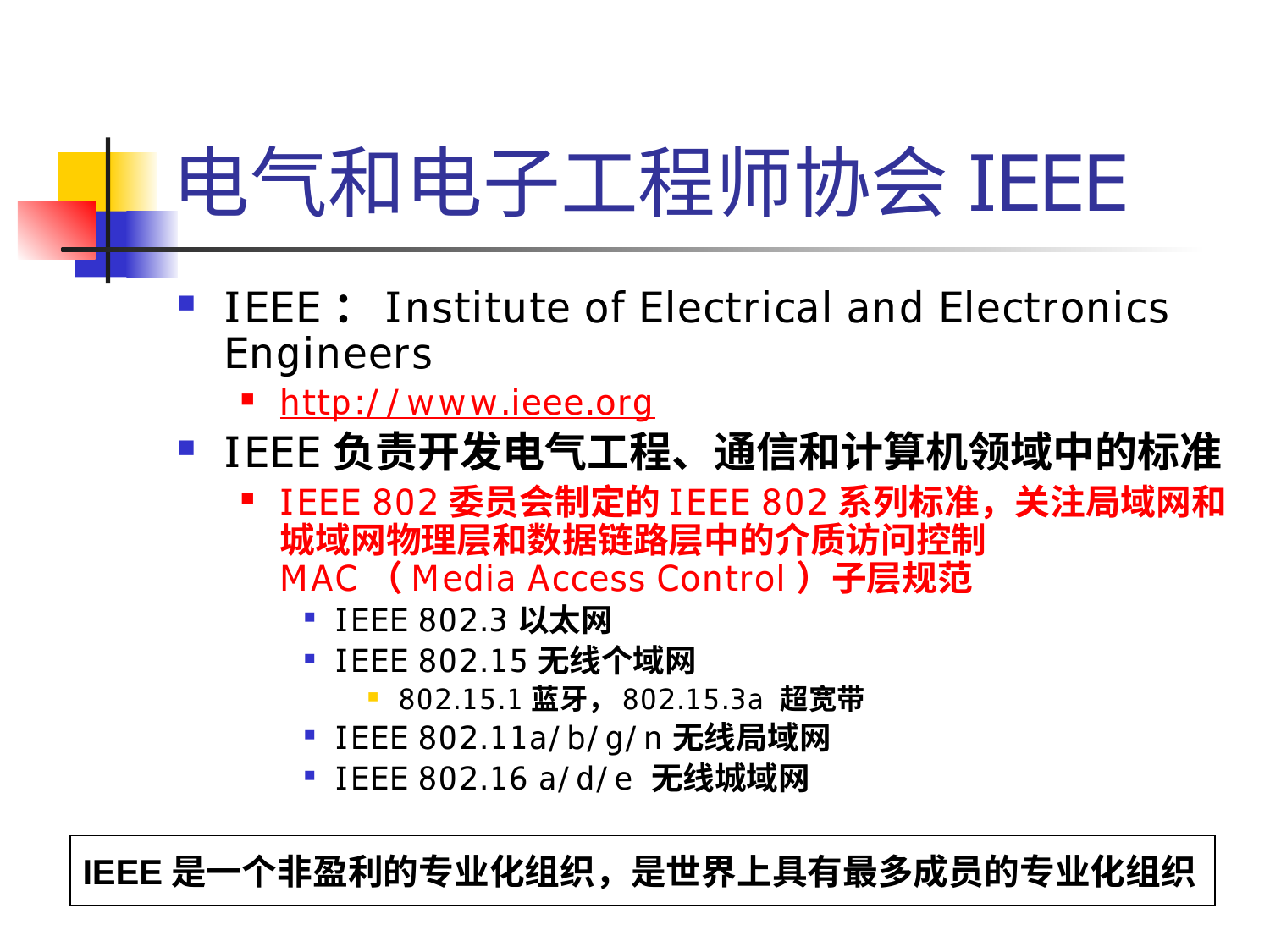

# 电气和电子工程师协会IEEE
IEEE：Institute of Electrical and Electronics Engineers
http://www.ieee.org
IEEE负责开发电气工程、通信和计算机领域中的标准
IEEE 802委员会制定的IEEE 802系列标准，关注局域网和城域网物理层和数据链路层中的介质访问控制MAC（Media Access Control）子层规范
IEEE 802.3以太网
IEEE 802.15无线个域网
802.15.1蓝牙，802.15.3a 超宽带
IEEE 802.11a/b/g/n无线局域网
IEEE 802.16 a/d/e 无线城域网
IEEE是一个非盈利的专业化组织，是世界上具有最多成员的专业化组织